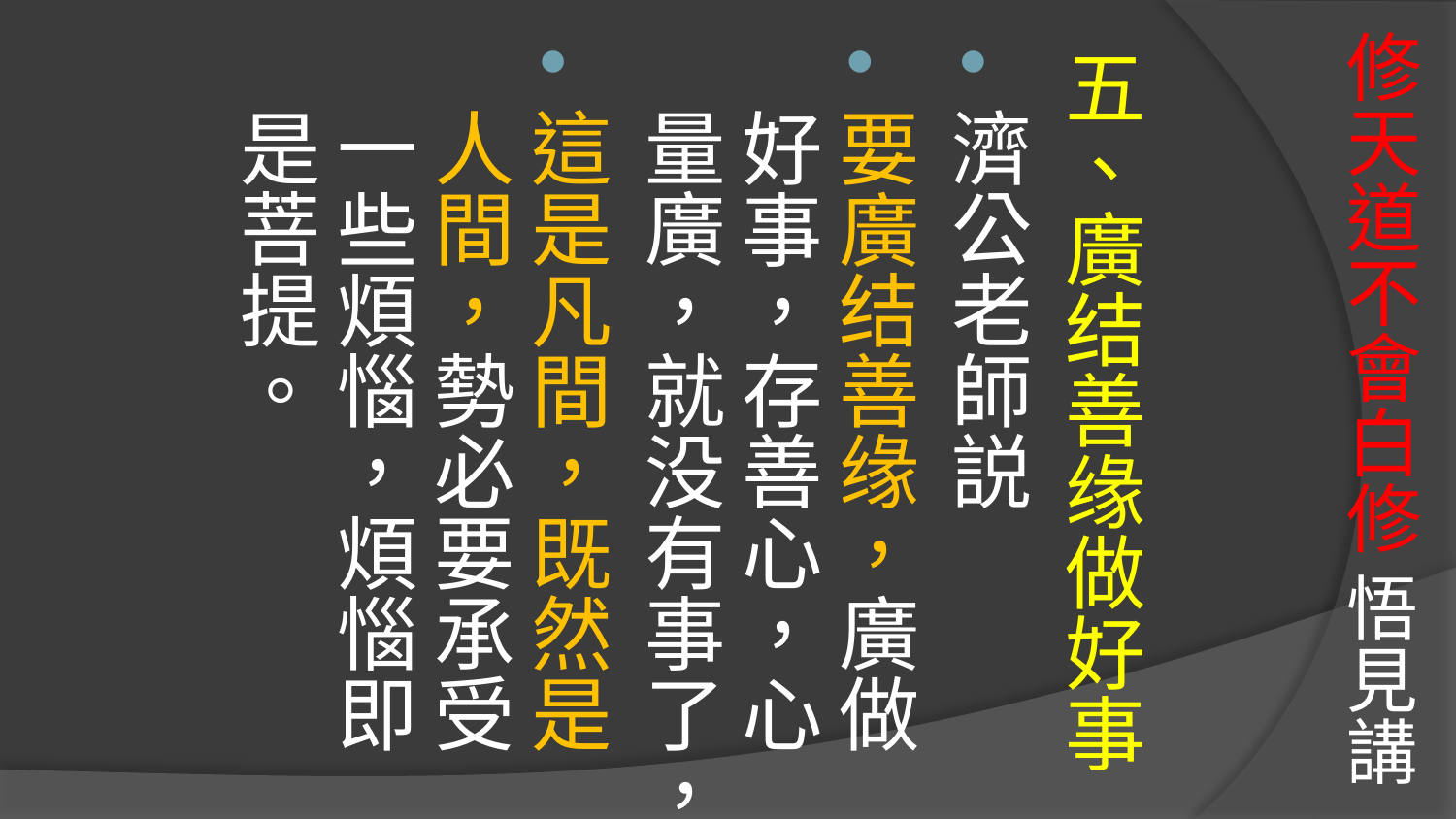

# 修天道不會白修 悟見講
五、廣结善缘做好事
濟公老師説
要廣结善缘，廣做好事，存善心，心量廣，就没有事了，
這是凡間，既然是人間，勢必要承受一些煩惱，煩惱即是菩提。